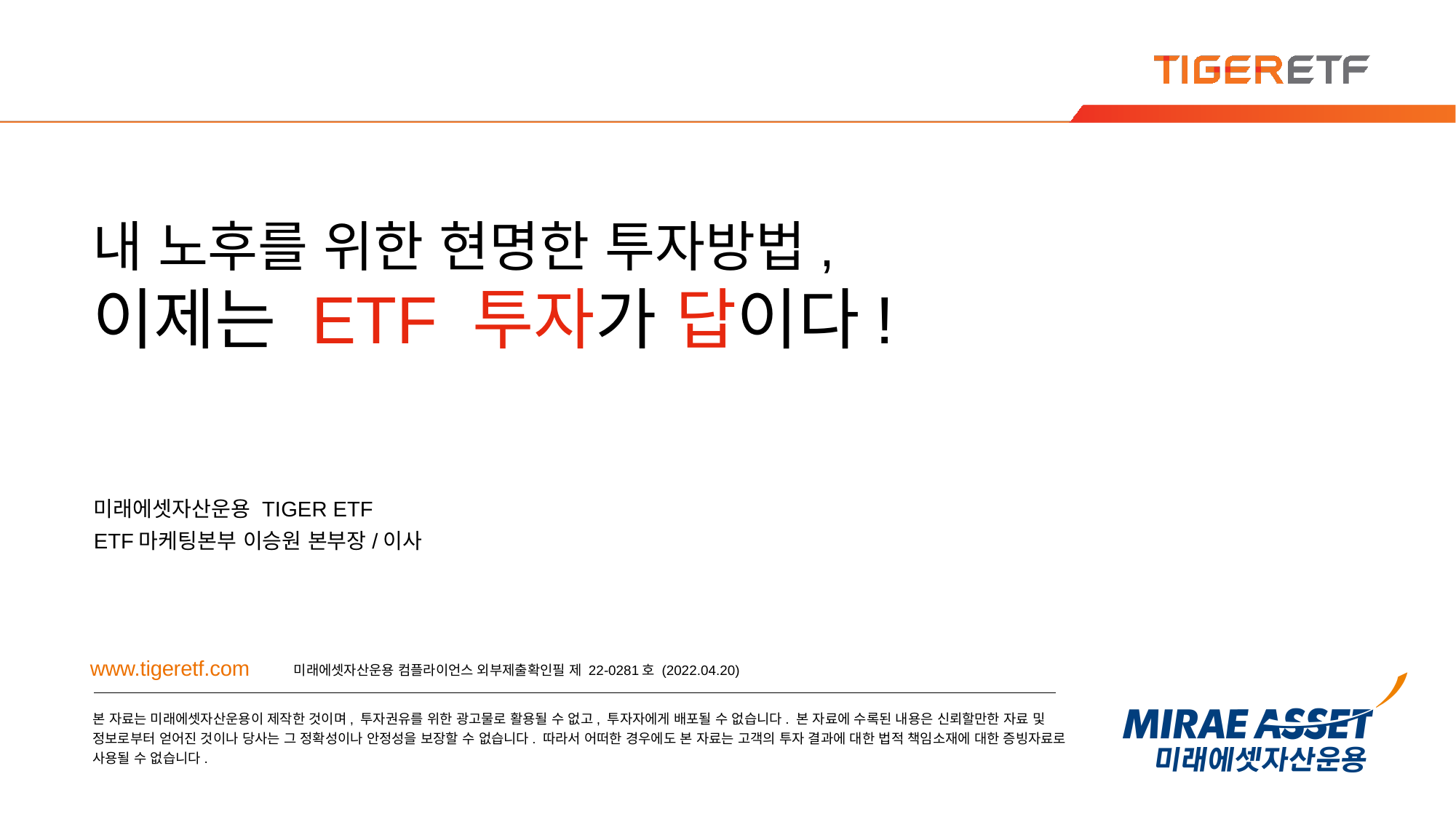

# 내 노후를 위한 현명한 투자방법, 이제는 ETF 투자가 답이다!
미래에셋자산운용 TIGER ETF
ETF마케팅본부 이승원 본부장/이사
미래에셋자산운용 컴플라이언스 외부제출확인필 제 22-0281호 (2022.04.20)